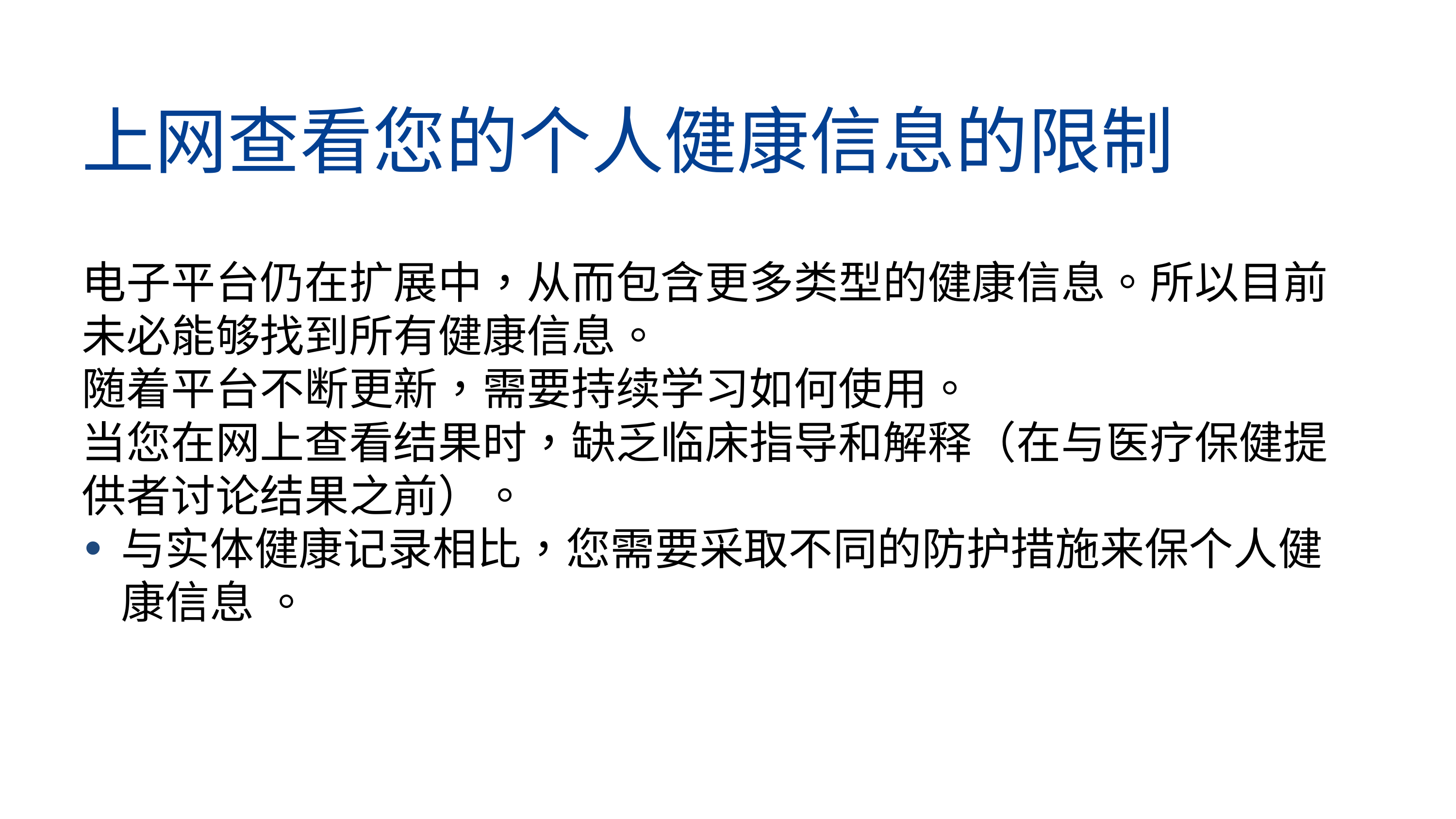

上网查看您的个人健康信息的限制
电子平台仍在扩展中，从而包含更多类型的健康信息。所以目前未必能够找到所有健康信息。
随着平台不断更新，需要持续学习如何使用。
当您在网上查看结果时，缺乏临床指导和解释（在与医疗保健提供者讨论结果之前）。
与实体健康记录相比，您需要采取不同的防护措施来保个人健康信息 。